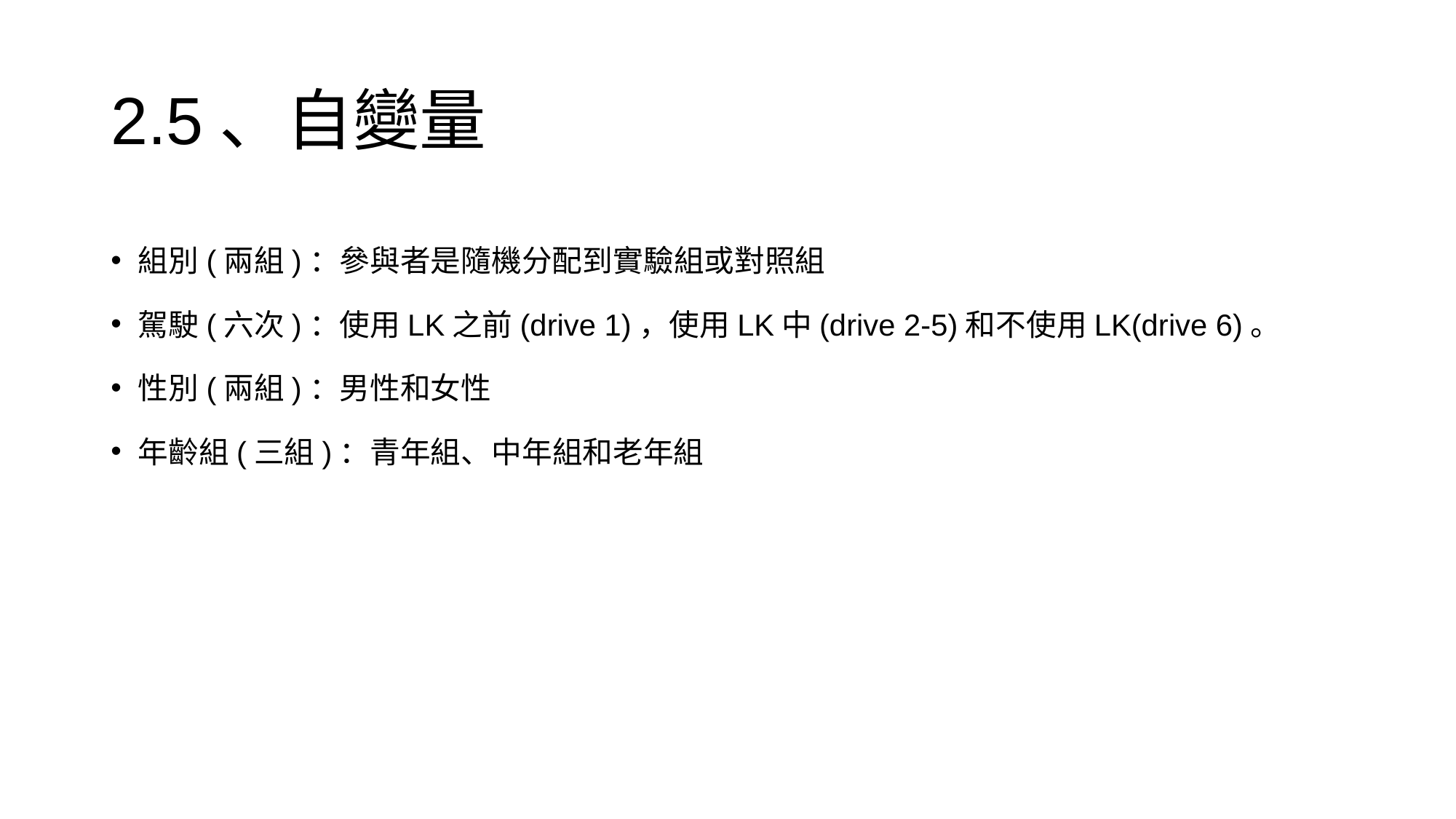

# 2.5、自變量
組別(兩組)：參與者是隨機分配到實驗組或對照組
駕駛(六次)：使用LK之前(drive 1)，使用LK中(drive 2-5)和不使用LK(drive 6)。
性別(兩組)：男性和女性
年齡組(三組)：青年組、中年組和老年組